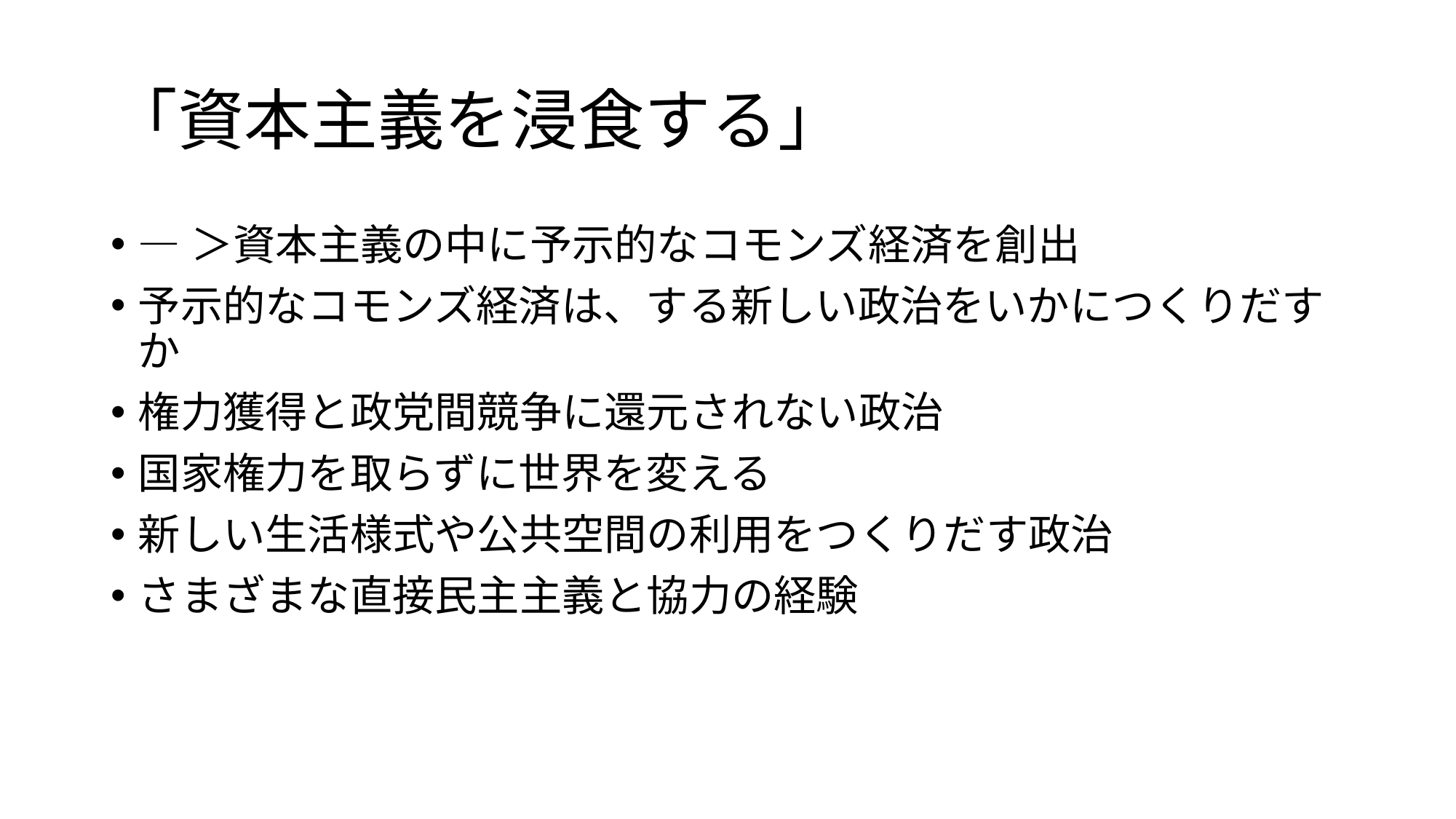

# 「資本主義を浸食する」
―＞資本主義の中に予示的なコモンズ経済を創出
予示的なコモンズ経済は、する新しい政治をいかにつくりだすか
権力獲得と政党間競争に還元されない政治
国家権力を取らずに世界を変える
新しい生活様式や公共空間の利用をつくりだす政治
さまざまな直接民主主義と協力の経験